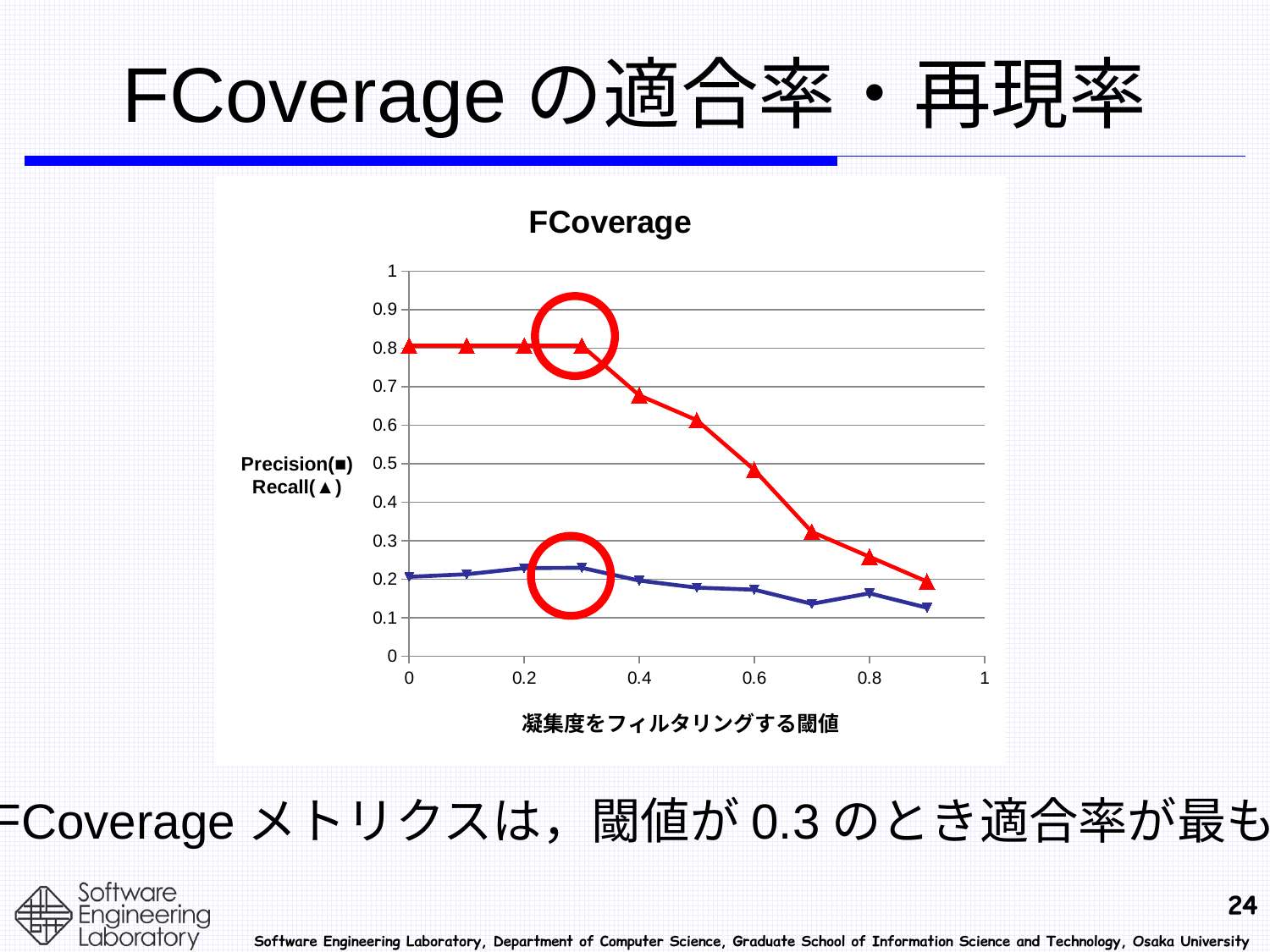

# FCoverageの適合率・再現率

### Chart: FCoverage

| Category | Coverage |  |
|---|---|---|

FCoverageメトリクスは，閾値が0.3のとき適合率が最も高い